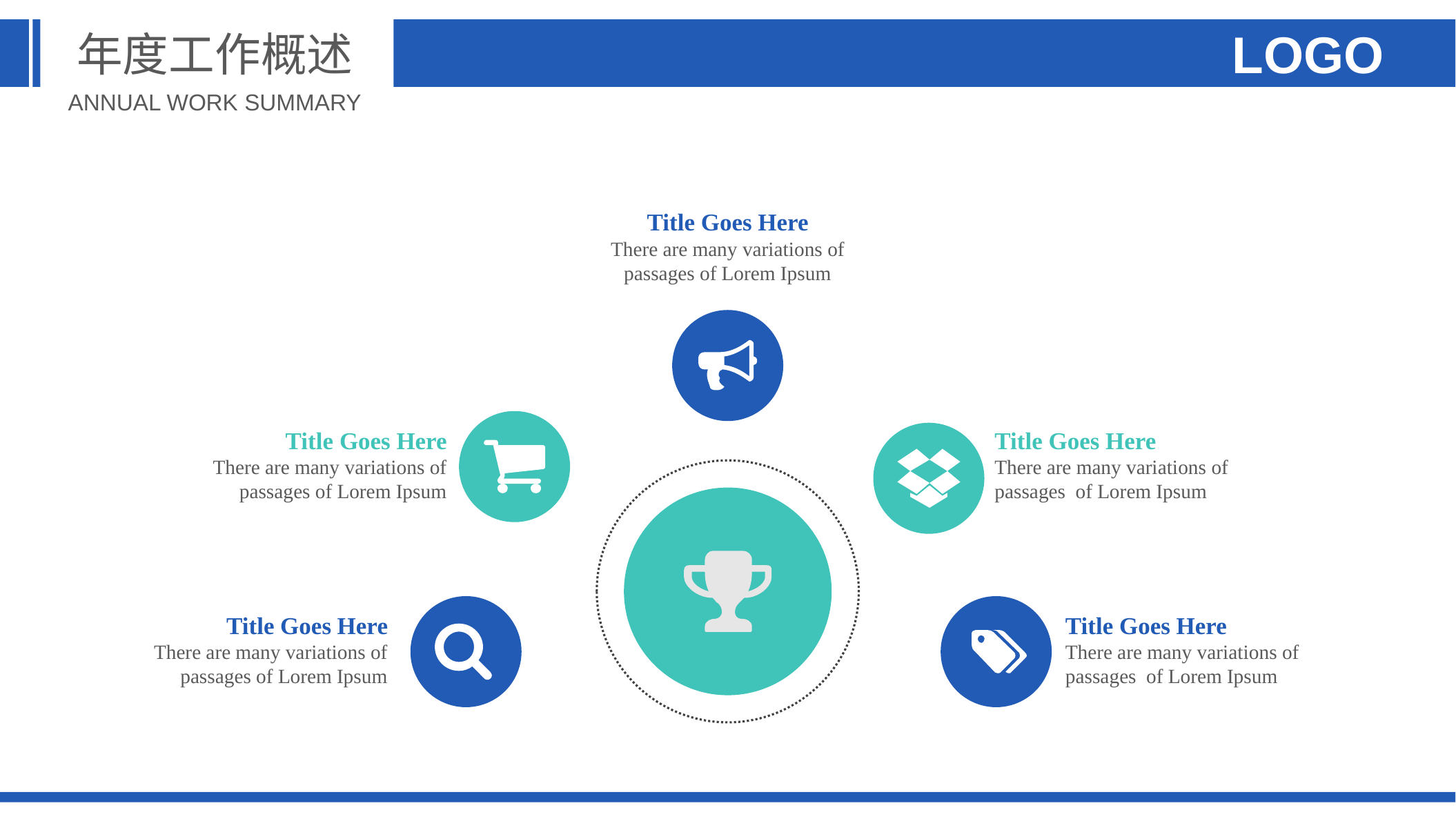

年度工作概述
LOGO
ANNUAL WORK SUMMARY
Title Goes Here
There are many variations of
passages of Lorem Ipsum

Title Goes Here
There are many variations of
passages of Lorem Ipsum
Title Goes Here
There are many variations of
passages  of Lorem Ipsum

Title Goes Here
There are many variations of
passages of Lorem Ipsum
Title Goes Here
There are many variations of
passages  of Lorem Ipsum